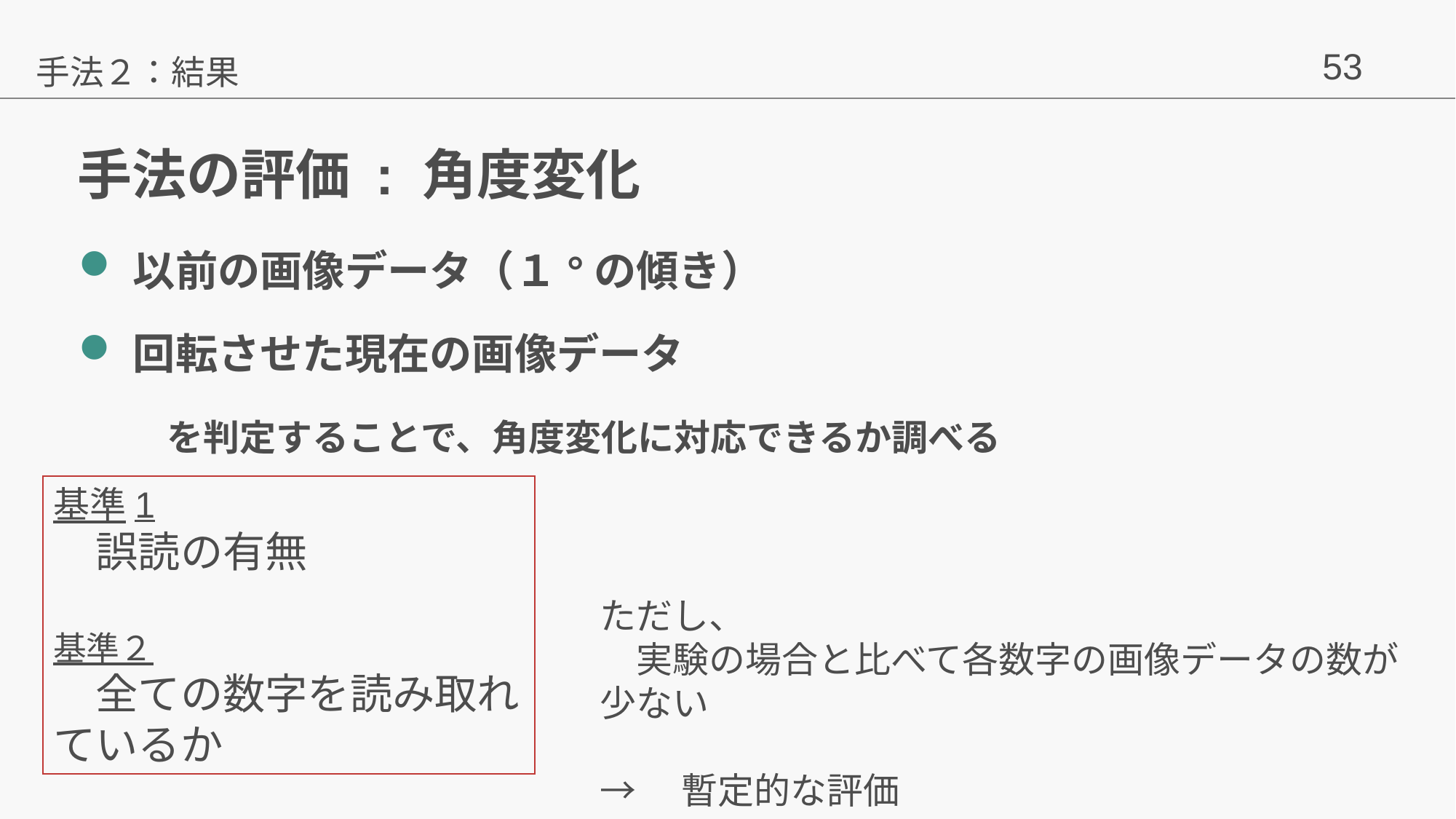

手法２：結果
# 手法の評価 : 角度変化
以前の画像データ（１°の傾き）
回転させた現在の画像データ
を判定することで、角度変化に対応できるか調べる
基準1
　誤読の有無

基準２
　全ての数字を読み取れているか
ただし、
　実験の場合と比べて各数字の画像データの数が少ない

→　暫定的な評価